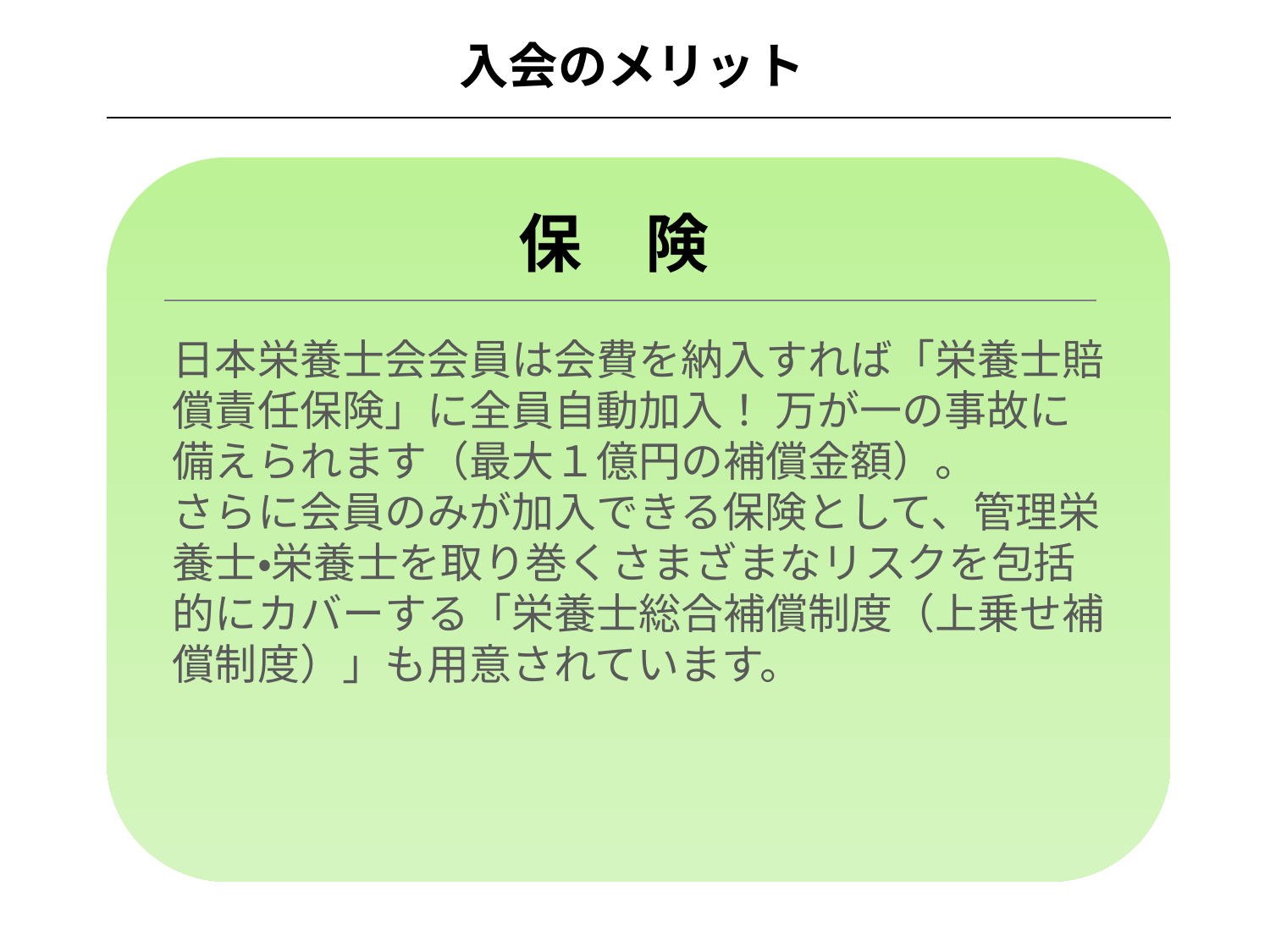

入会のメリット

保　険
日本栄養士会会員は会費を納入すれば「栄養士賠償責任保険」に全員自動加入！ 万が一の事故に備えられます（最大１億円の補償金額）。
さらに会員のみが加入できる保険として、管理栄養士・栄養士を取り巻くさまざまなリスクを包括的にカバーする「栄養士総合補償制度（上乗せ補償制度）」も用意されています。